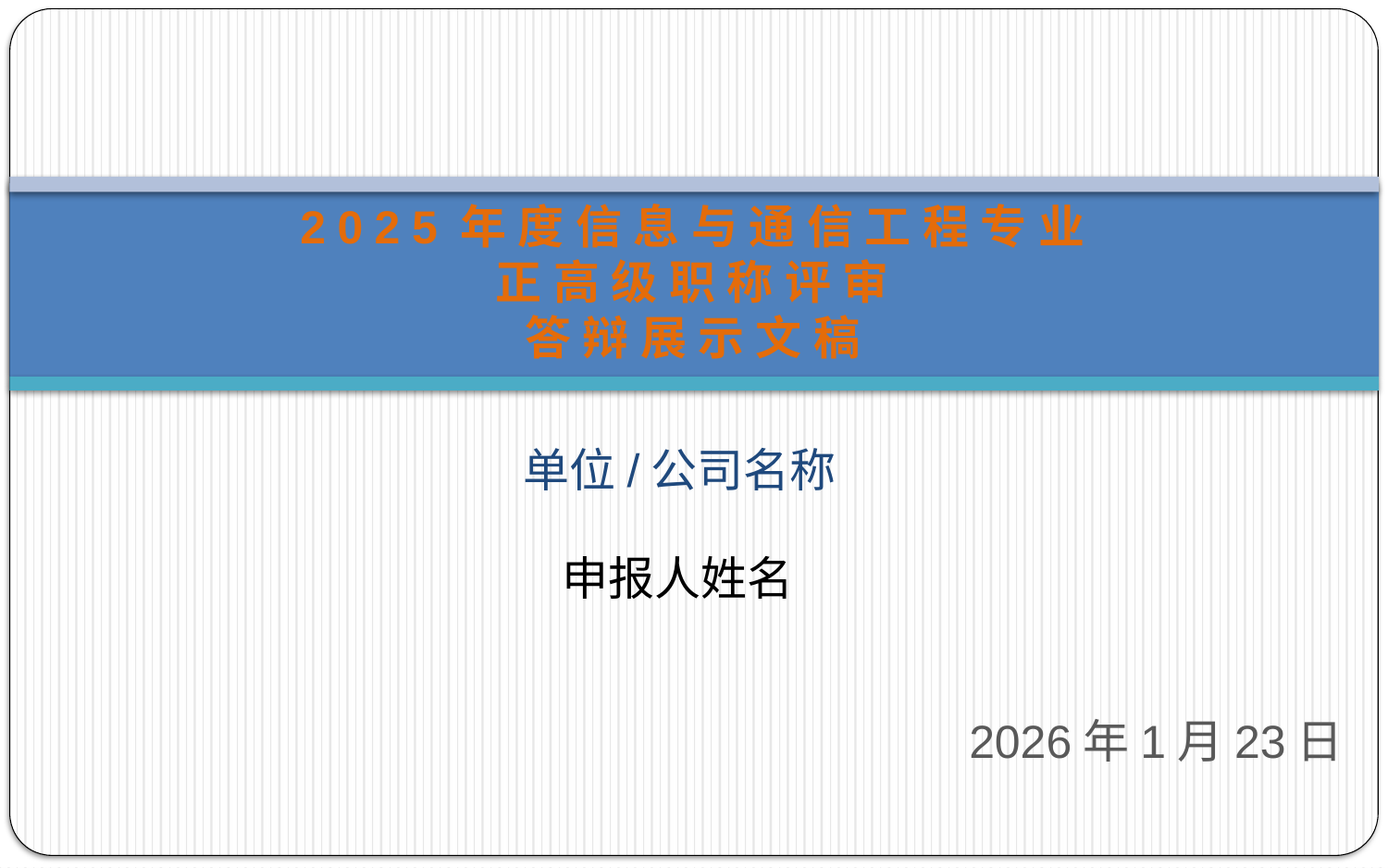

# 2025年度信息与通信工程专业 正高级职称评审 答辩展示文稿
单位/公司名称
申报人姓名
2026年1月23日